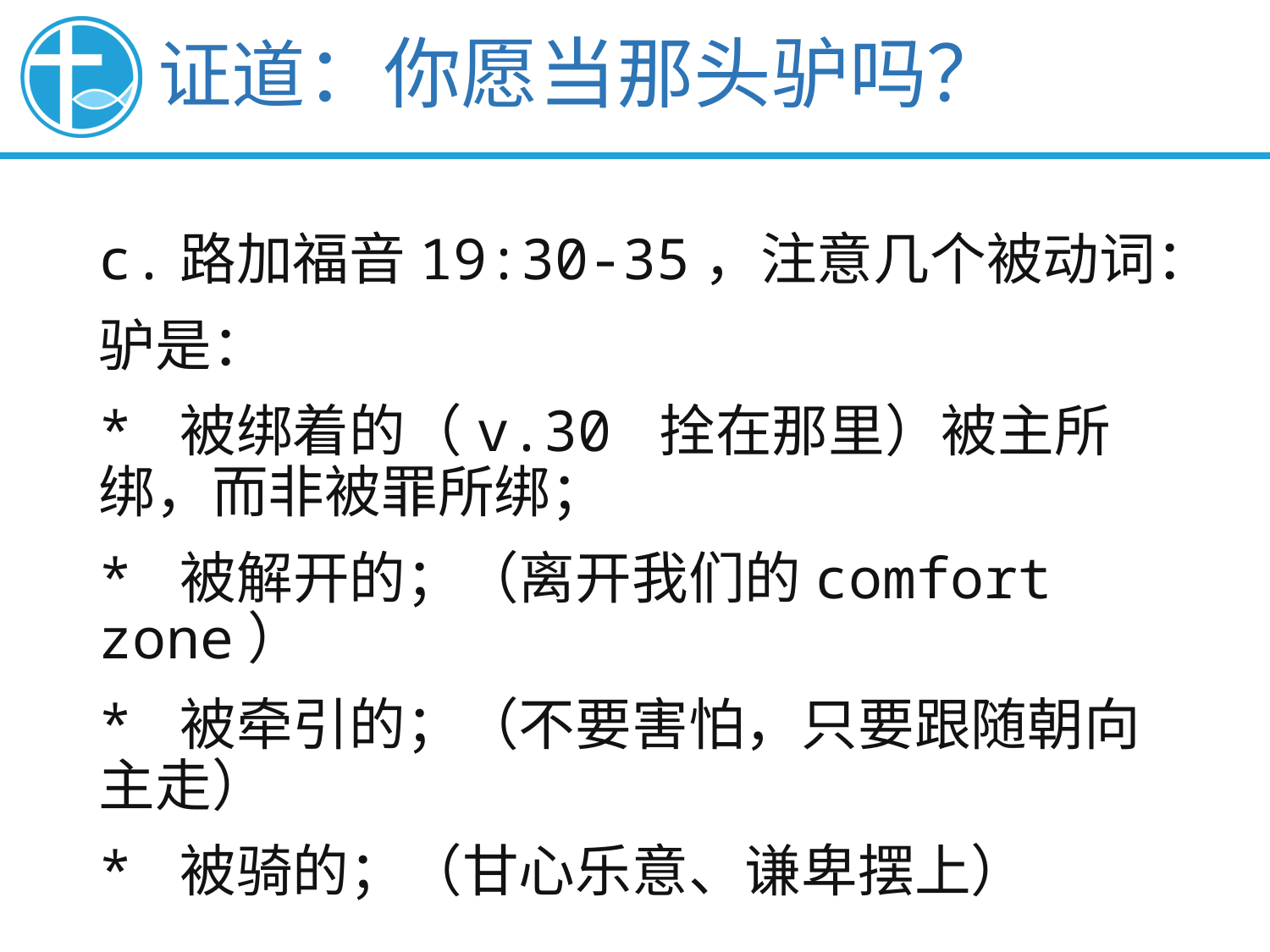

证道：你愿当那头驴吗？
c.路加福音19:30-35，注意几个被动词：
驴是：
* 被绑着的（v.30 拴在那里）被主所绑，而非被罪所绑；
* 被解开的；（离开我们的comfort zone）
* 被牵引的；（不要害怕，只要跟随朝向 主走）
* 被骑的；（甘心乐意、谦卑摆上）